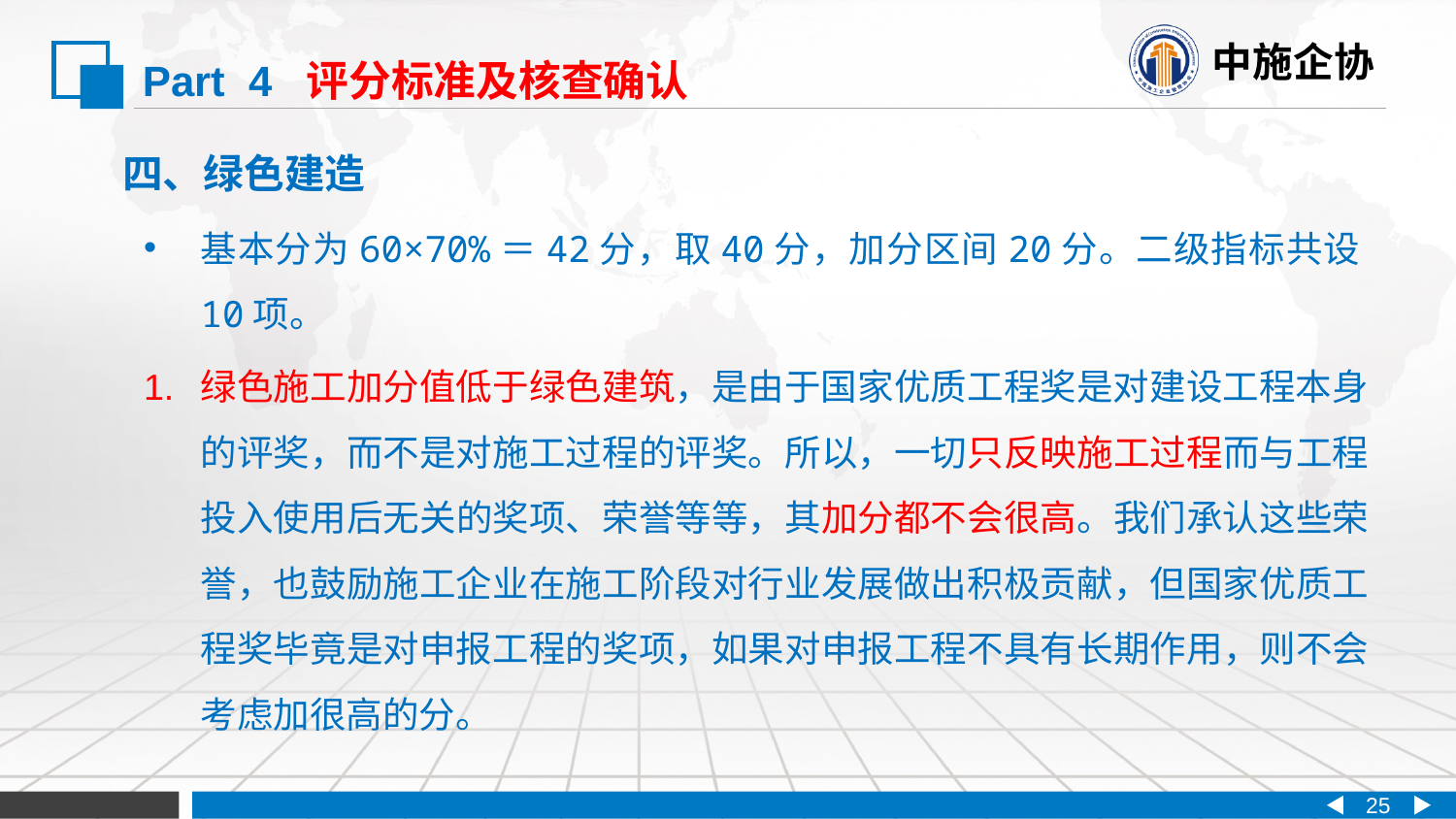

Part  4  评分标准及核查确认
   四、绿色建造
基本分为60×70%＝42分，取40分，加分区间20分。二级指标共设10项。
绿色施工加分值低于绿色建筑，是由于国家优质工程奖是对建设工程本身的评奖，而不是对施工过程的评奖。所以，一切只反映施工过程而与工程投入使用后无关的奖项、荣誉等等，其加分都不会很高。我们承认这些荣誉，也鼓励施工企业在施工阶段对行业发展做出积极贡献，但国家优质工程奖毕竟是对申报工程的奖项，如果对申报工程不具有长期作用，则不会考虑加很高的分。